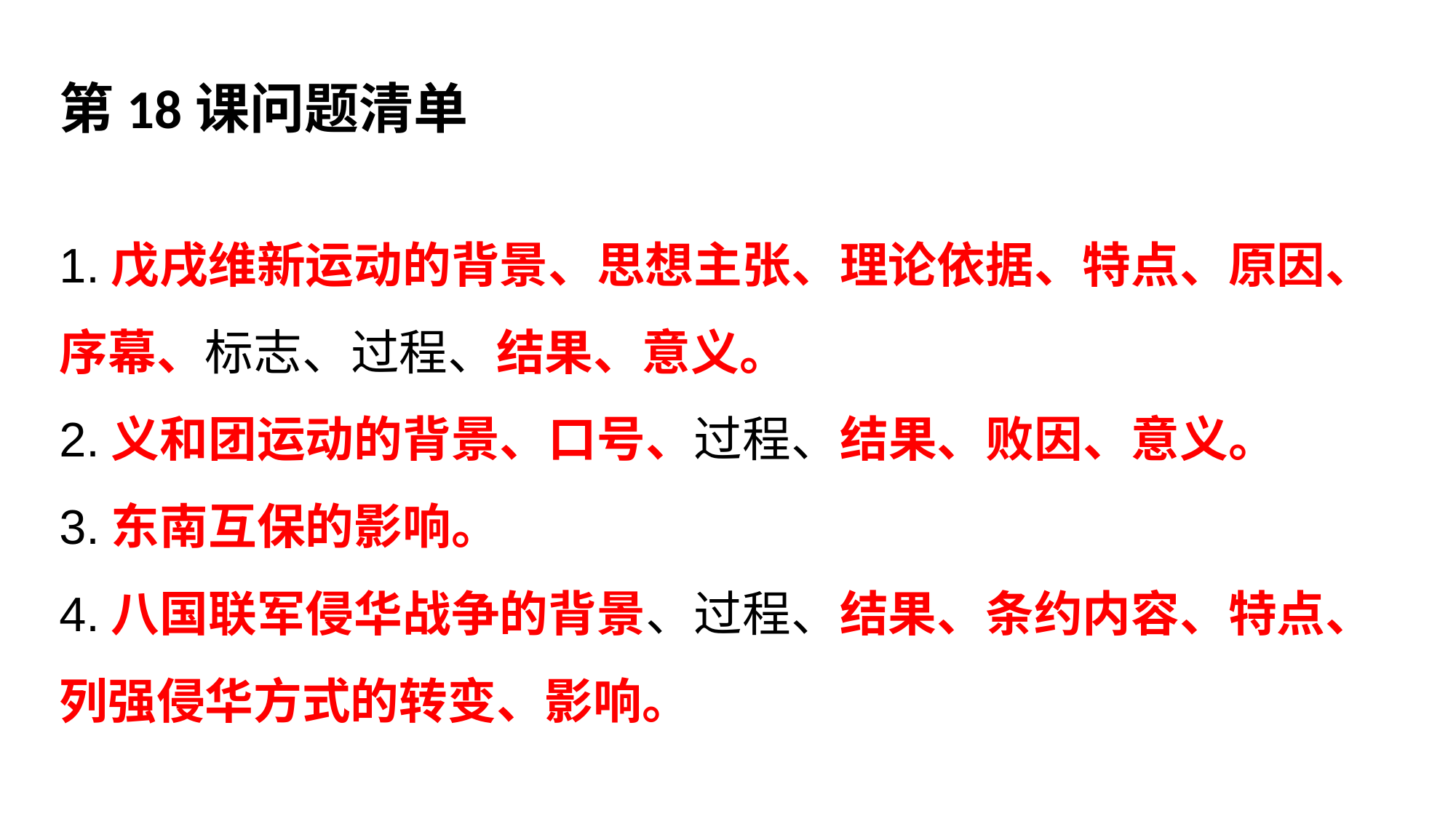

第18课问题清单

1.戊戌维新运动的背景、思想主张、理论依据、特点、原因、序幕、标志、过程、结果、意义。
2.义和团运动的背景、口号、过程、结果、败因、意义。
3.东南互保的影响。
4.八国联军侵华战争的背景、过程、结果、条约内容、特点、列强侵华方式的转变、影响。